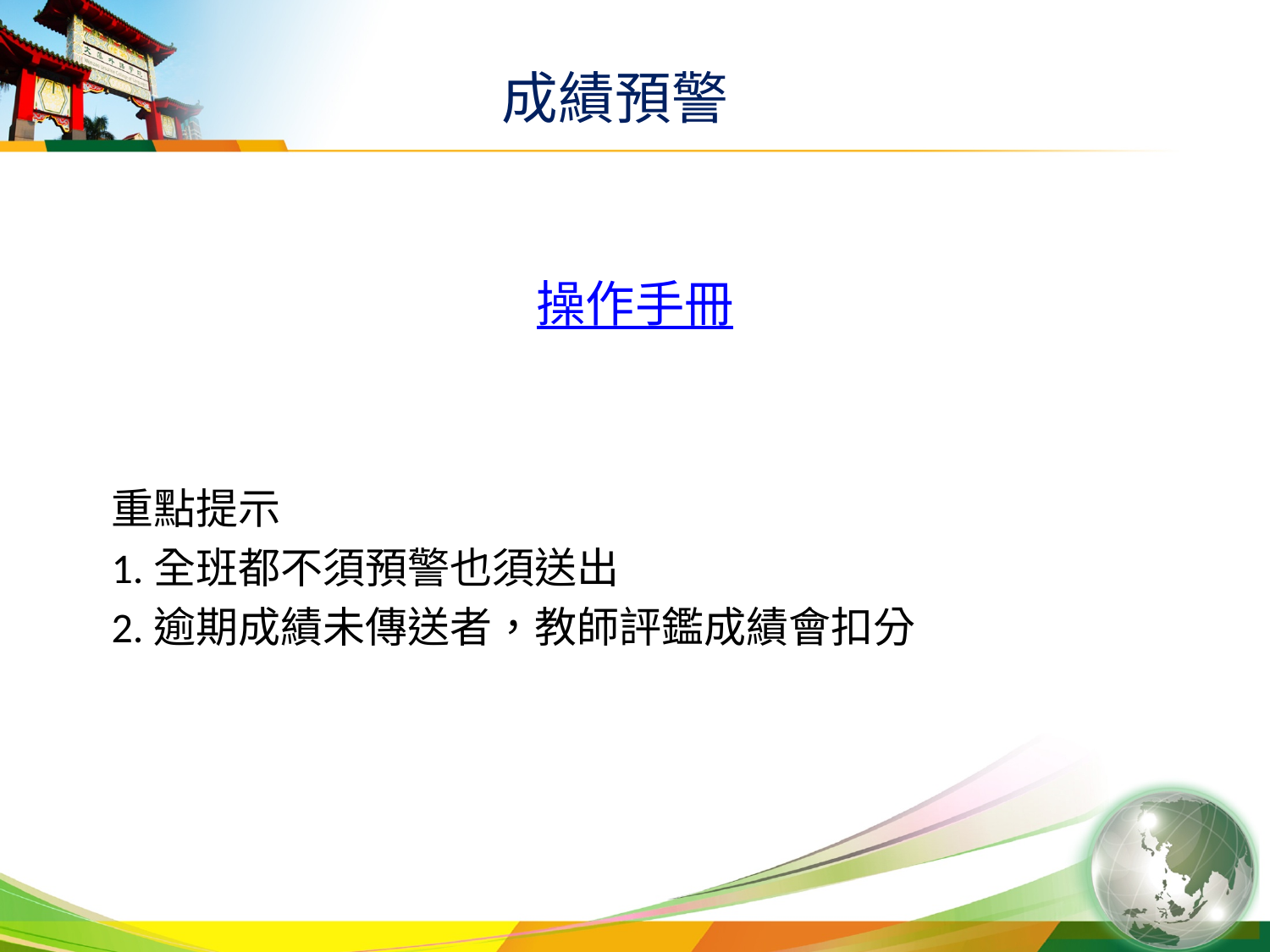

成績預警
# 操作手冊
重點提示
1.全班都不須預警也須送出
2.逾期成績未傳送者，教師評鑑成績會扣分